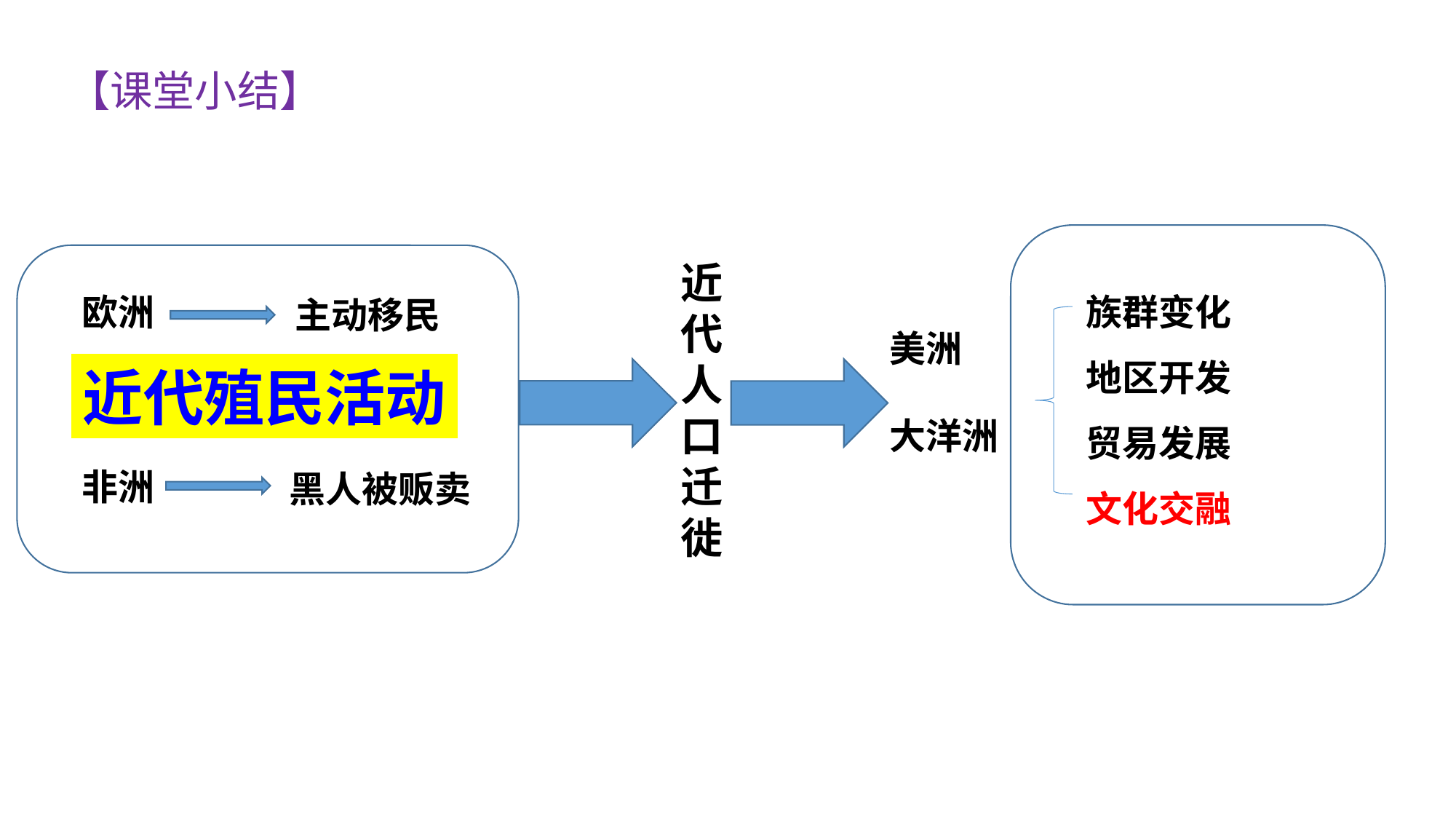

【课堂小结】

近代人口迁徙
族群变化
地区开发
贸易发展
文化交融
欧洲

亚洲

非洲
主动移民

美洲

大洋洲
近代殖民活动

华工被迫

黑人被贩卖